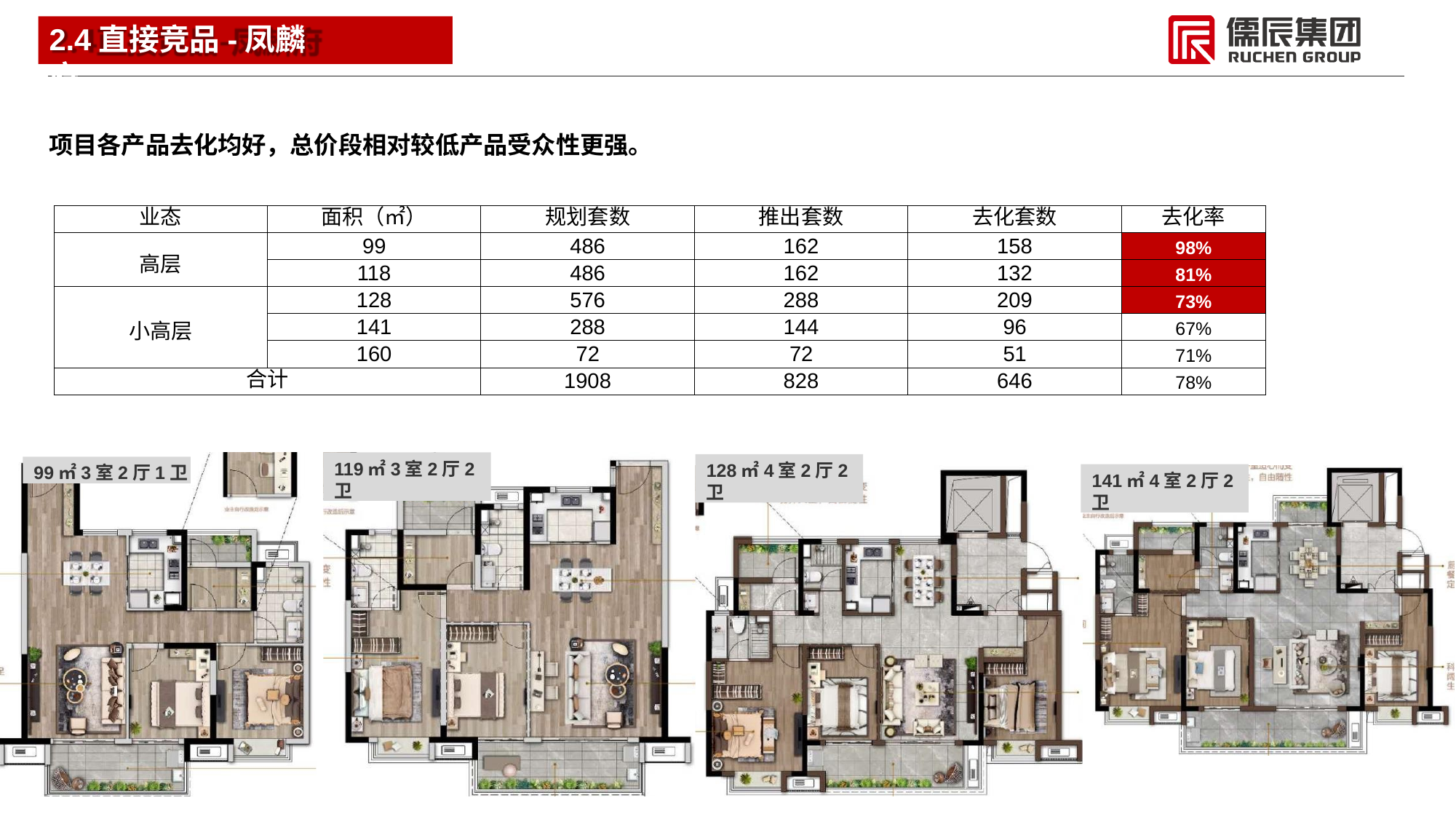

# 2.4直接竞品-凤麟府

项目各产品去化均好，总价段相对较低产品受众性更强。
| 业态 | 面积（㎡） | 规划套数 | 推出套数 | 去化套数 | 去化率 |
| --- | --- | --- | --- | --- | --- |
| 高层 | 99 | 486 | 162 | 158 | 98% |
|  | 118 | 486 | 162 | 132 | 81% |
| 小高层 | 128 | 576 | 288 | 209 | 73% |
|  | 141 | 288 | 144 | 96 | 67% |
|  | 160 | 72 | 72 | 51 | 71% |
| 合计 |  | 1908 | 828 | 646 | 78% |

119㎡3室2厅2卫
128㎡4室2厅2卫
99㎡3室2厅1卫
141㎡4室2厅2卫